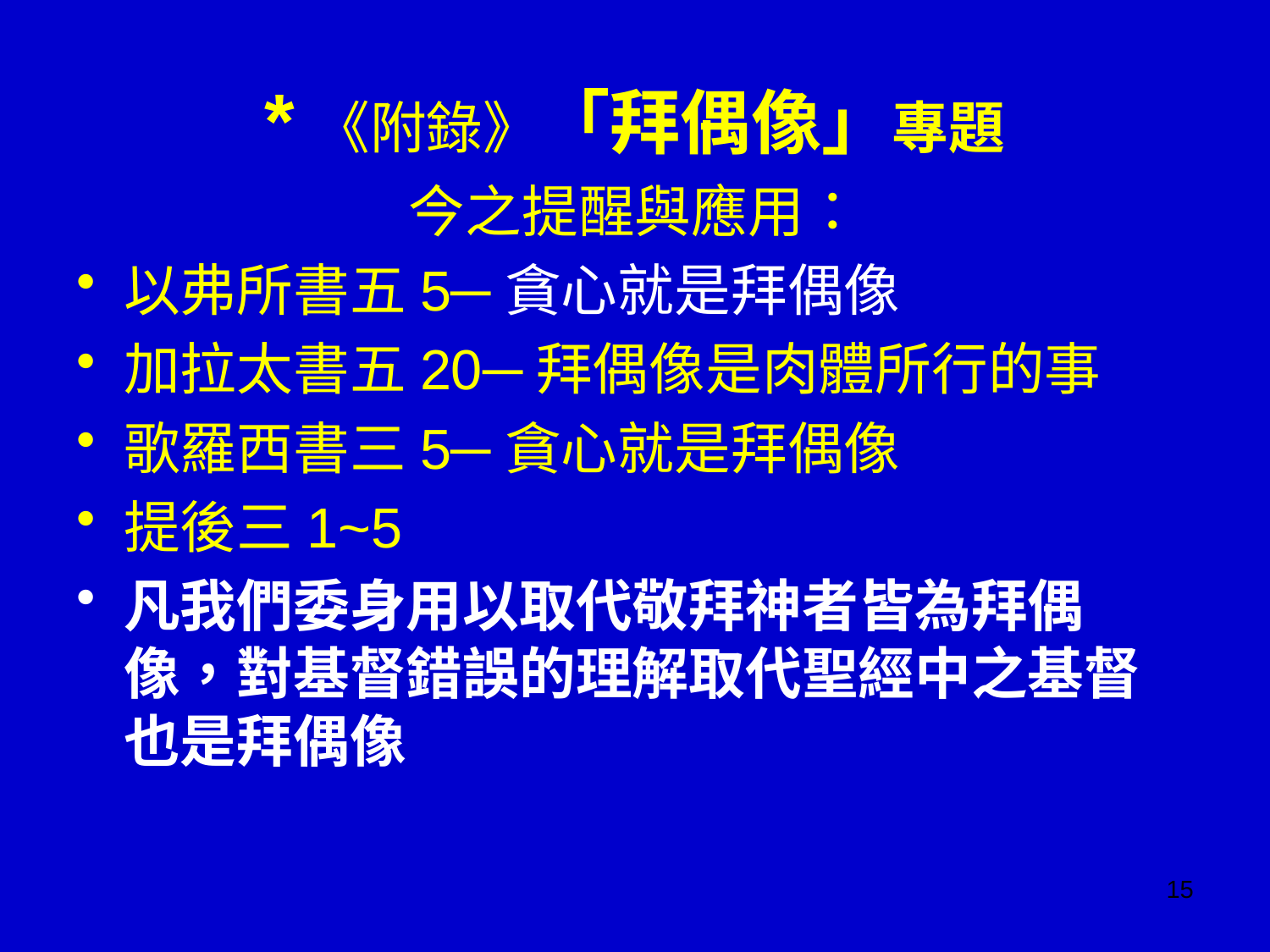

# *《附錄》「拜偶像」專題
今之提醒與應用：
以弗所書五5─貪心就是拜偶像
加拉太書五20─拜偶像是肉體所行的事
歌羅西書三5─貪心就是拜偶像
提後三1~5
凡我們委身用以取代敬拜神者皆為拜偶像，對基督錯誤的理解取代聖經中之基督也是拜偶像
15